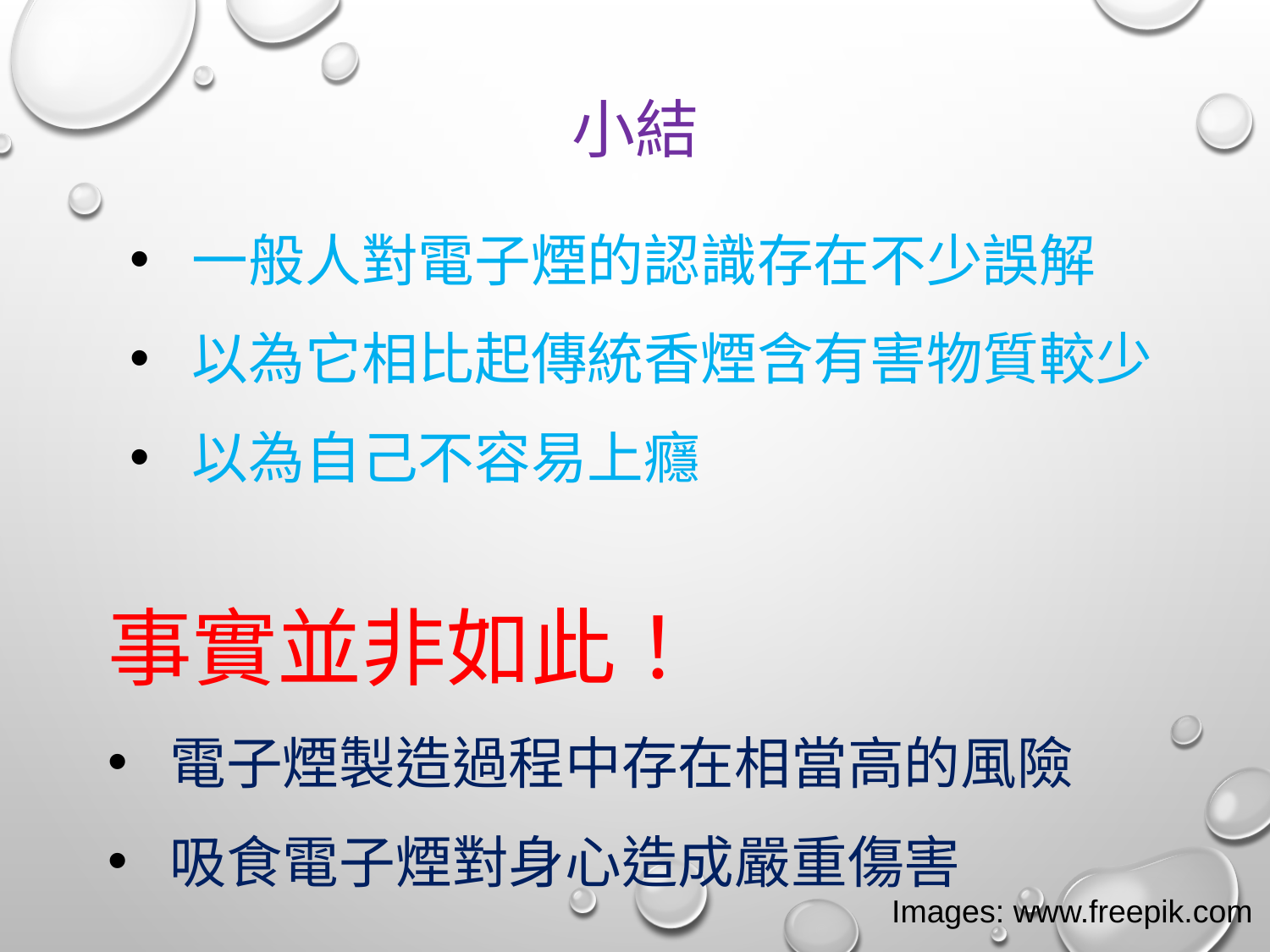

# 小結
一般人對電子煙的認識存在不少誤解
以為它相比起傳統香煙含有害物質較少
以為自己不容易上癮
事實並非如此！
電子煙製造過程中存在相當高的風險
吸食電子煙對身心造成嚴重傷害
Images: www.freepik.com